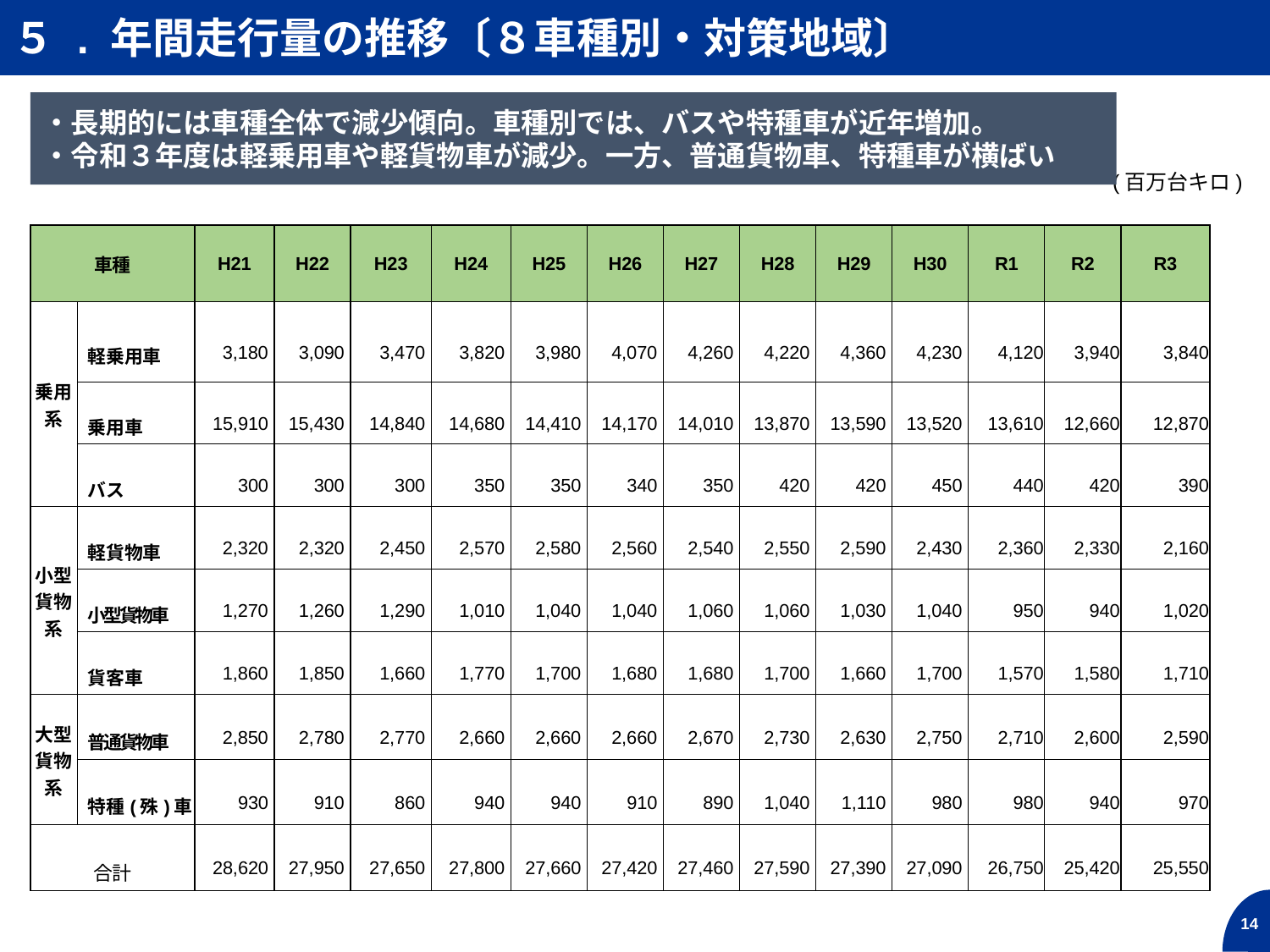

５.年間走行量の推移〔８車種別・対策地域〕
・長期的には車種全体で減少傾向。車種別では、バスや特種車が近年増加。
・令和３年度は軽乗用車や軽貨物車が減少。一方、普通貨物車、特種車が横ばい
(百万台キロ)

| 車種 |  | H21 | H22 | H23 | H24 | H25 | H26 | H27 | H28 | H29 | H30 | R1 | R2 | R3 |
| --- | --- | --- | --- | --- | --- | --- | --- | --- | --- | --- | --- | --- | --- | --- |
| 乗用系 | 軽乗用車 | 3,180 | 3,090 | 3,470 | 3,820 | 3,980 | 4,070 | 4,260 | 4,220 | 4,360 | 4,230 | 4,120 | 3,940 | 3,840 |
|  | 乗用車 | 15,910 | 15,430 | 14,840 | 14,680 | 14,410 | 14,170 | 14,010 | 13,870 | 13,590 | 13,520 | 13,610 | 12,660 | 12,870 |
|  | バス | 300 | 300 | 300 | 350 | 350 | 340 | 350 | 420 | 420 | 450 | 440 | 420 | 390 |
| 小型貨物系 | 軽貨物車 | 2,320 | 2,320 | 2,450 | 2,570 | 2,580 | 2,560 | 2,540 | 2,550 | 2,590 | 2,430 | 2,360 | 2,330 | 2,160 |
|  | 小型貨物車 | 1,270 | 1,260 | 1,290 | 1,010 | 1,040 | 1,040 | 1,060 | 1,060 | 1,030 | 1,040 | 950 | 940 | 1,020 |
|  | 貨客車 | 1,860 | 1,850 | 1,660 | 1,770 | 1,700 | 1,680 | 1,680 | 1,700 | 1,660 | 1,700 | 1,570 | 1,580 | 1,710 |
| 大型貨物系 | 普通貨物車 | 2,850 | 2,780 | 2,770 | 2,660 | 2,660 | 2,660 | 2,670 | 2,730 | 2,630 | 2,750 | 2,710 | 2,600 | 2,590 |
|  | 特種(殊)車 | 930 | 910 | 860 | 940 | 940 | 910 | 890 | 1,040 | 1,110 | 980 | 980 | 940 | 970 |
| 合計 |  | 28,620 | 27,950 | 27,650 | 27,800 | 27,660 | 27,420 | 27,460 | 27,590 | 27,390 | 27,090 | 26,750 | 25,420 | 25,550 |